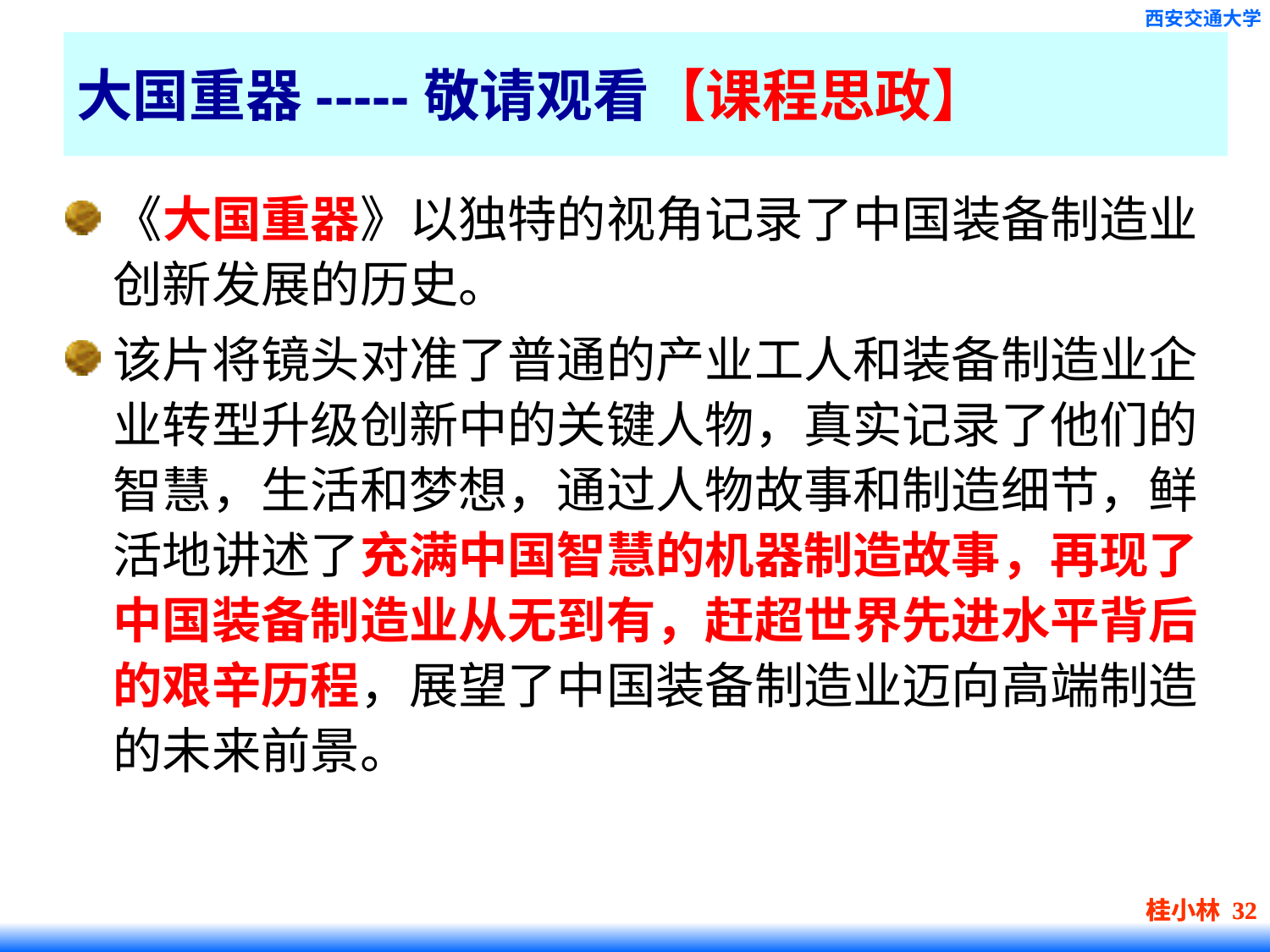

《大国重器》以独特的视角记录了中国装备制造业创新发展的历史。
该片将镜头对准了普通的产业工人和装备制造业企业转型升级创新中的关键人物，真实记录了他们的智慧，生活和梦想，通过人物故事和制造细节，鲜活地讲述了充满中国智慧的机器制造故事，再现了中国装备制造业从无到有，赶超世界先进水平背后的艰辛历程，展望了中国装备制造业迈向高端制造的未来前景。
# 大国重器-----敬请观看【课程思政】
桂小林 32
桂小林 32